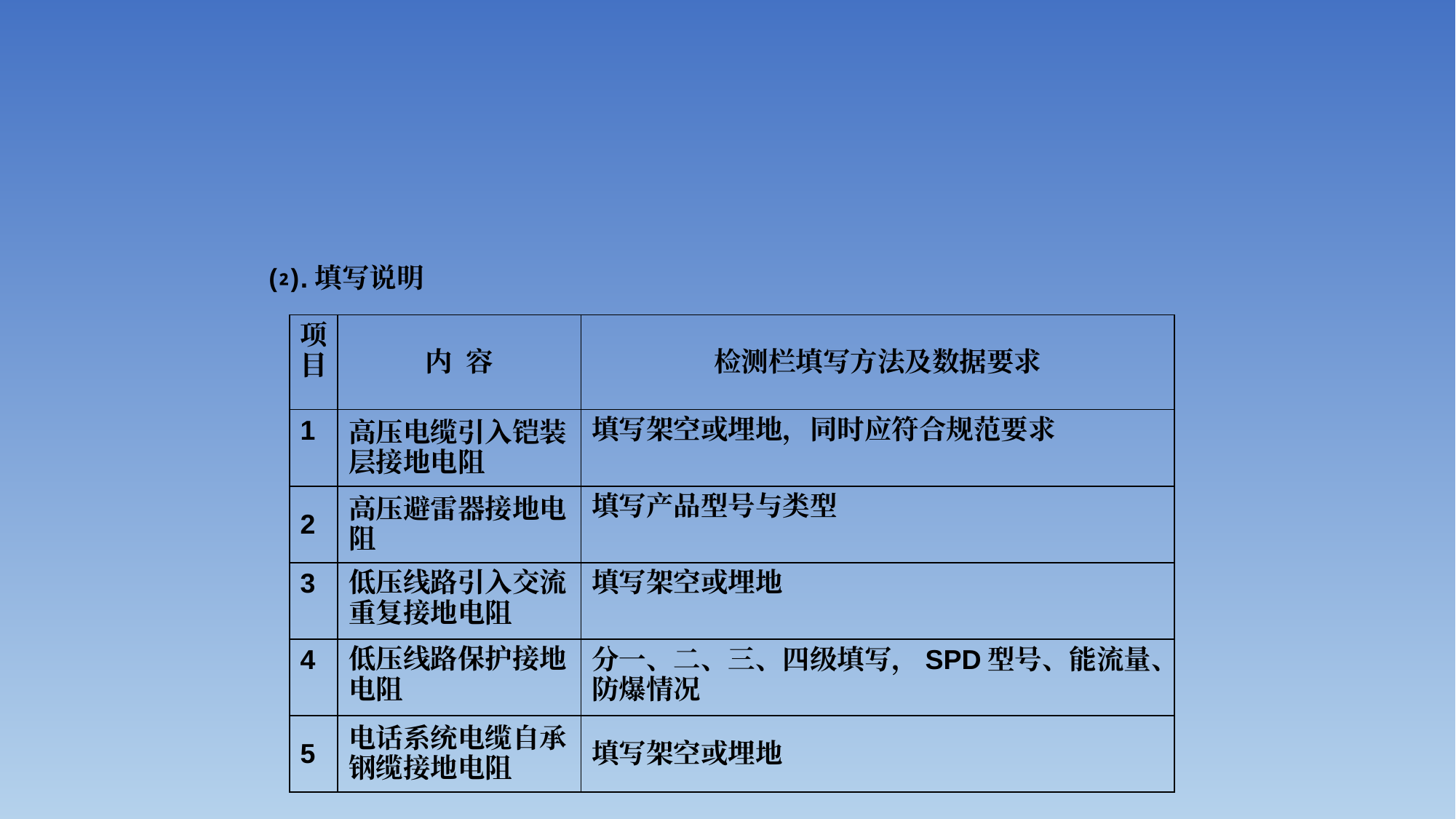

#

 ⑵.填写说明
| 项 目 | 内 容 | 检测栏填写方法及数据要求 |
| --- | --- | --- |
| 1 | 高压电缆引入铠装层接地电阻 | 填写架空或埋地，同时应符合规范要求 |
| 2 | 高压避雷器接地电阻 | 填写产品型号与类型 |
| 3 | 低压线路引入交流重复接地电阻 | 填写架空或埋地 |
| 4 | 低压线路保护接地电阻 | 分一、二、三、四级填写，SPD型号、能流量、防爆情况 |
| 5 | 电话系统电缆自承钢缆接地电阻 | 填写架空或埋地 |